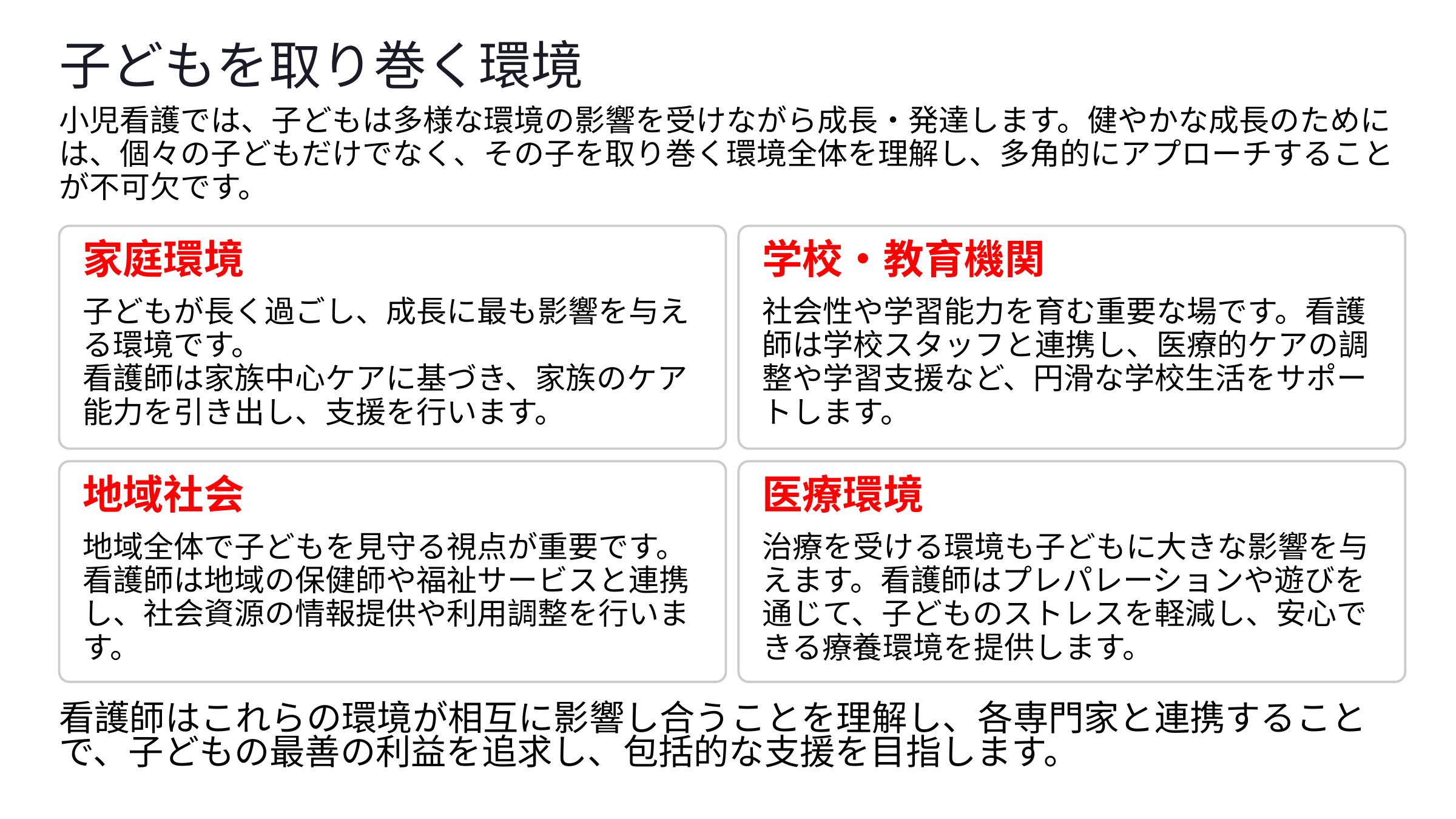

子どもを取り巻く環境
小児看護では、子どもは多様な環境の影響を受けながら成長・発達します。健やかな成長のためには、個々の子どもだけでなく、その子を取り巻く環境全体を理解し、多角的にアプローチすることが不可欠です。

家庭環境
学校・教育機関
子どもが長く過ごし、成長に最も影響を与える環境です。
看護師は家族中心ケアに基づき、家族のケア能力を引き出し、支援を行います。
社会性や学習能力を育む重要な場です。看護師は学校スタッフと連携し、医療的ケアの調整や学習支援など、円滑な学校生活をサポートします。

地域社会
医療環境
地域全体で子どもを見守る視点が重要です。看護師は地域の保健師や福祉サービスと連携し、社会資源の情報提供や利用調整を行います。
治療を受ける環境も子どもに大きな影響を与えます。看護師はプレパレーションや遊びを通じて、子どものストレスを軽減し、安心できる療養環境を提供します。
看護師はこれらの環境が相互に影響し合うことを理解し、各専門家と連携することで、子どもの最善の利益を追求し、包括的な支援を目指します。